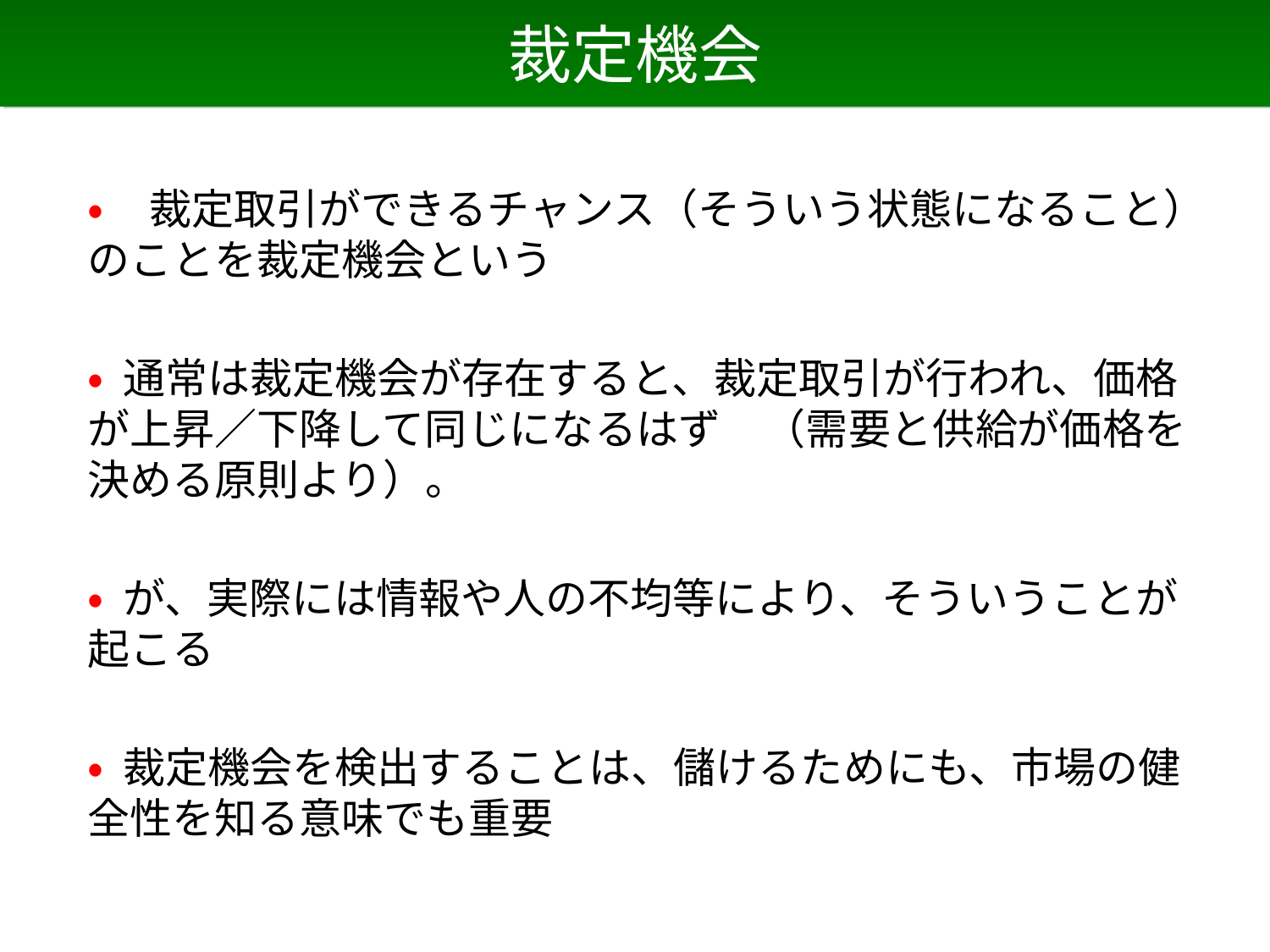

# 裁定機会
• 裁定取引ができるチャンス（そういう状態になること）のことを裁定機会という

• 通常は裁定機会が存在すると、裁定取引が行われ、価格が上昇／下降して同じになるはず　（需要と供給が価格を決める原則より）。

• が、実際には情報や人の不均等により、そういうことが起こる

• 裁定機会を検出することは、儲けるためにも、市場の健全性を知る意味でも重要